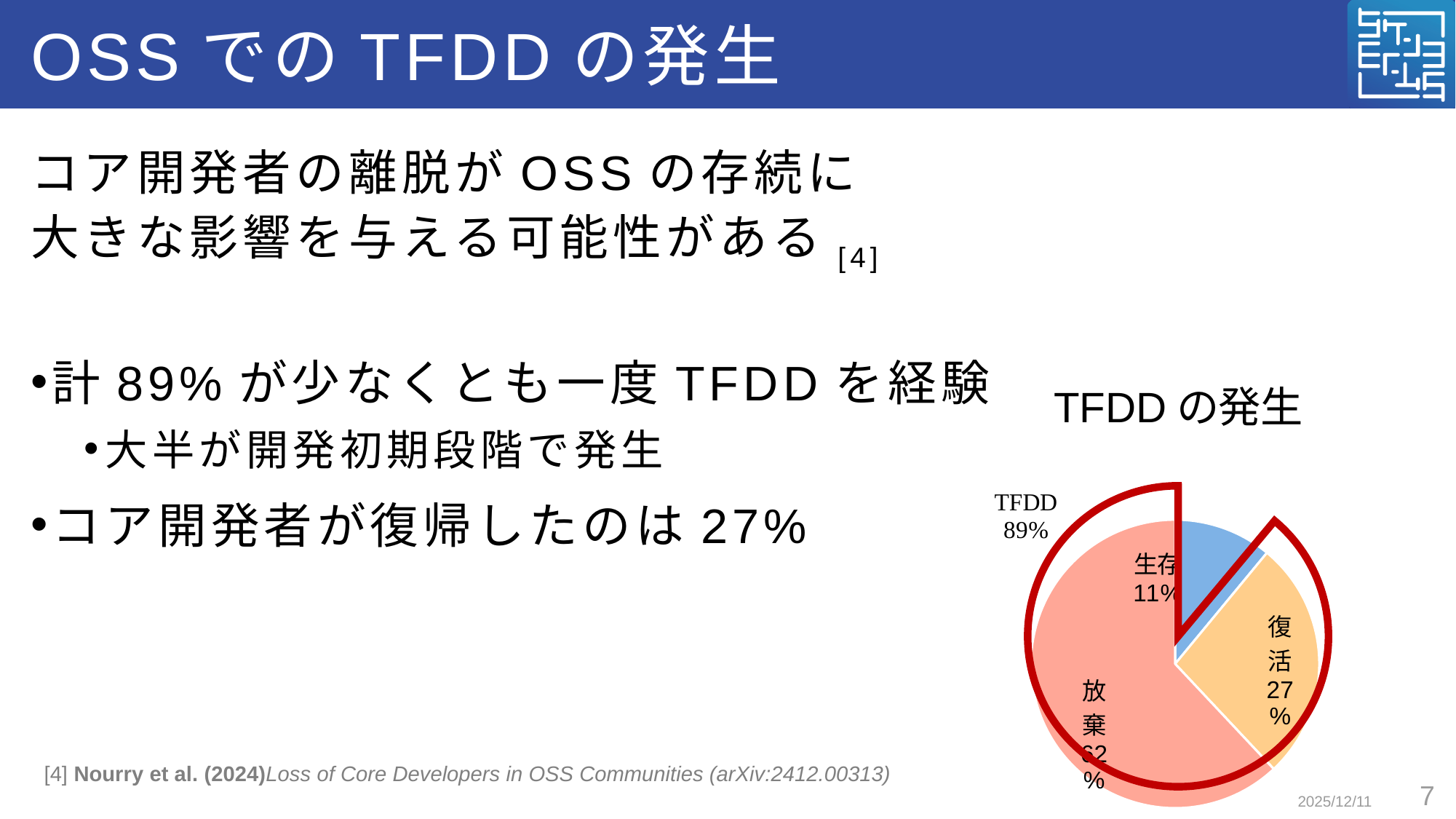

# OSSでのTFDDの発生
コア開発者の離脱がOSSの存続に
大きな影響を与える可能性がある[4]
計89%が少なくとも一度TFDDを経験
大半が開発初期段階で発生
コア開発者が復帰したのは27%

### Chart: TFDDの発生

| Category |  |  |
|---|---|---|
| 無し | 11.0 | None |
| 発生後に再開 | 27.0 | None |
| 放棄 | 62.0 | None |
[4] Nourry et al. (2024)Loss of Core Developers in OSS Communities (arXiv:2412.00313)

7
2025/12/11